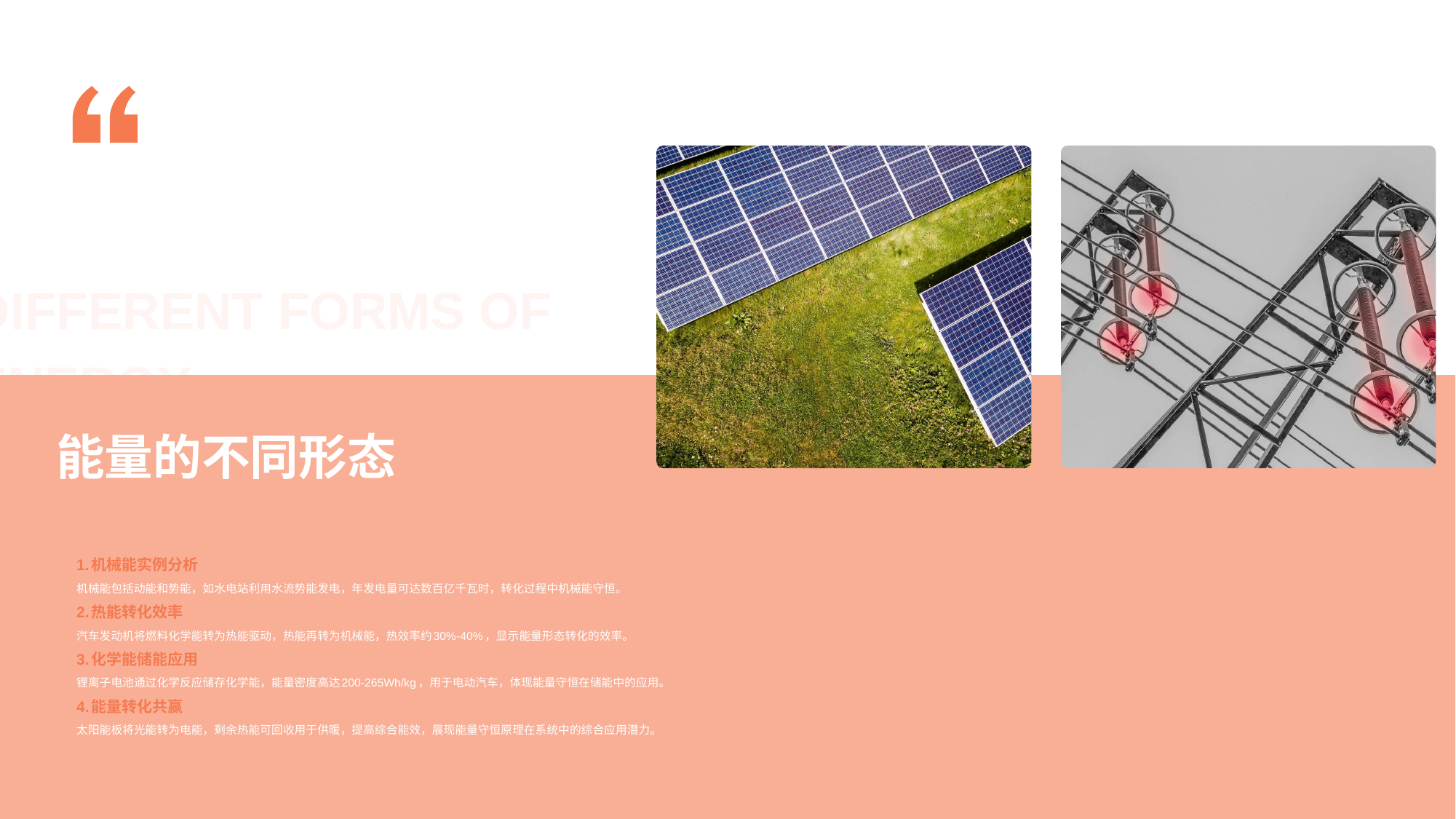

Different forms of energy

能量的不同形态
1.机械能实例分析
机械能包括动能和势能，如水电站利用水流势能发电，年发电量可达数百亿千瓦时，转化过程中机械能守恒。
2.热能转化效率
汽车发动机将燃料化学能转为热能驱动，热能再转为机械能，热效率约30%-40%，显示能量形态转化的效率。
3.化学能储能应用
锂离子电池通过化学反应储存化学能，能量密度高达200-265Wh/kg，用于电动汽车，体现能量守恒在储能中的应用。
4.能量转化共赢
太阳能板将光能转为电能，剩余热能可回收用于供暖，提高综合能效，展现能量守恒原理在系统中的综合应用潜力。